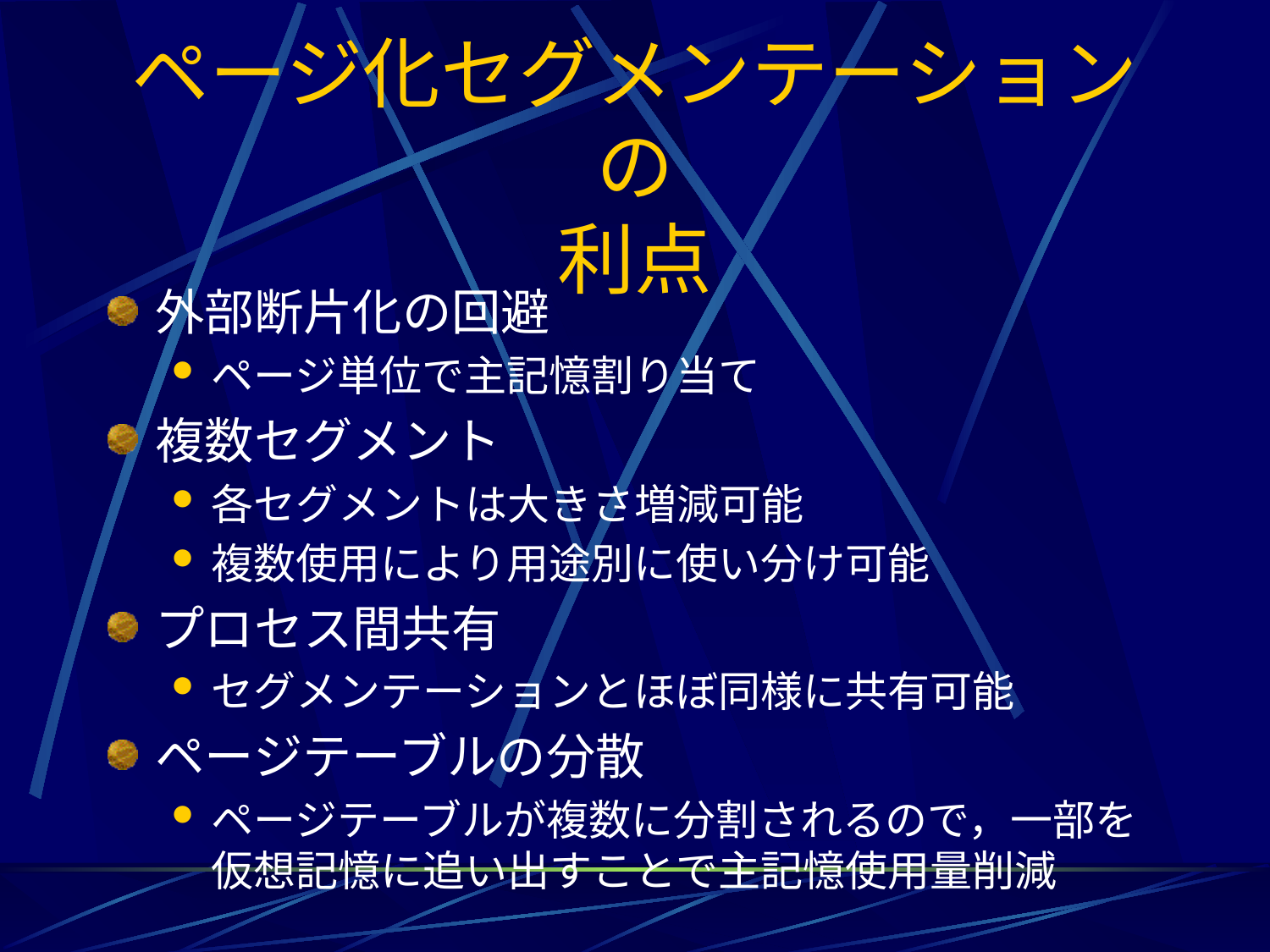

# ページ化セグメンテーションの 利点
外部断片化の回避
ページ単位で主記憶割り当て
複数セグメント
各セグメントは大きさ増減可能
複数使用により用途別に使い分け可能
プロセス間共有
セグメンテーションとほぼ同様に共有可能
ページテーブルの分散
ページテーブルが複数に分割されるので，一部を
仮想記憶に追い出すことで主記憶使用量削減